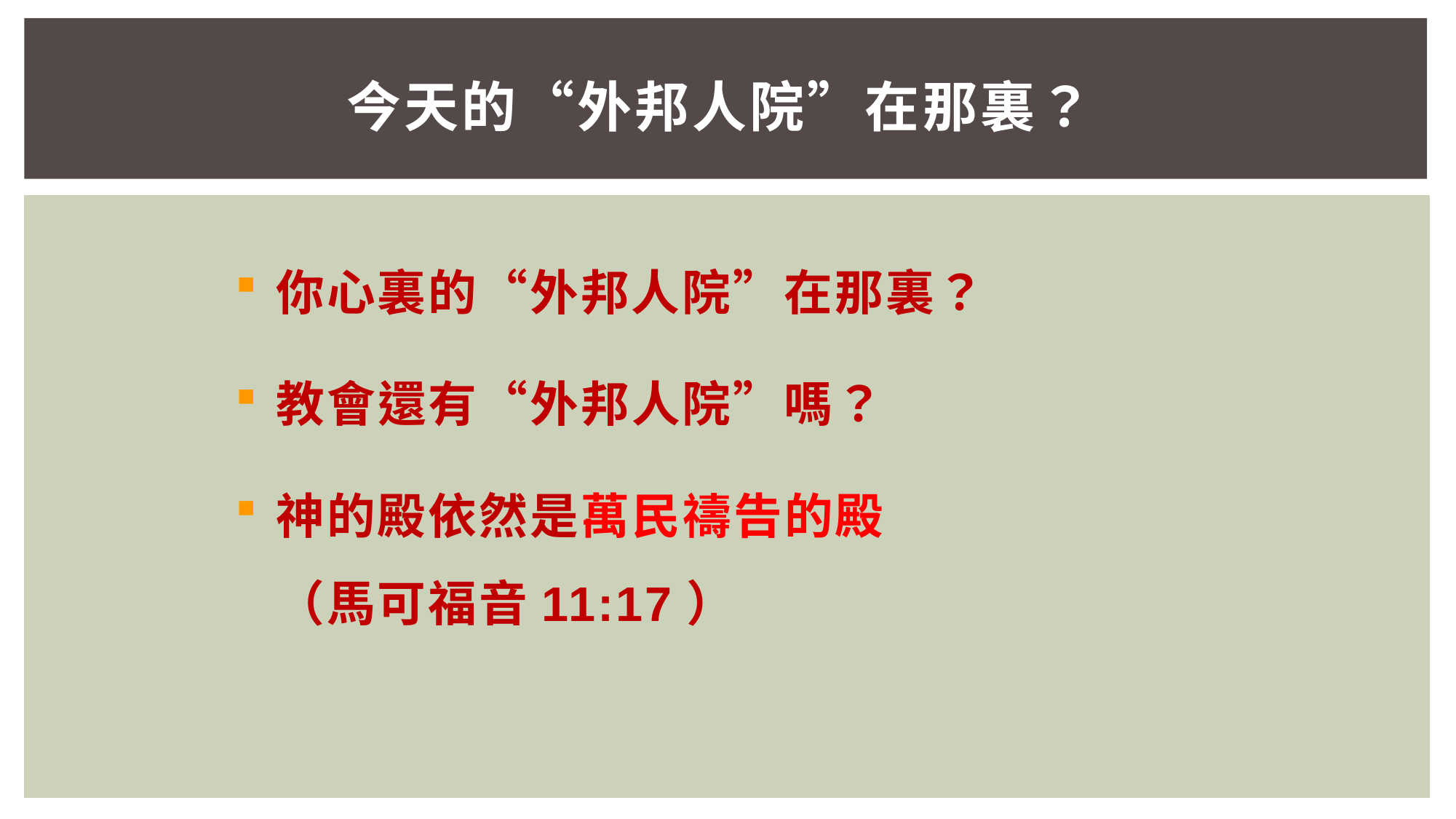

# 今天的“外邦人院”在那裏？
你心裏的“外邦人院”在那裏？
教會還有“外邦人院”嗎？
神的殿依然是萬民禱告的殿
（馬可福音11:17）